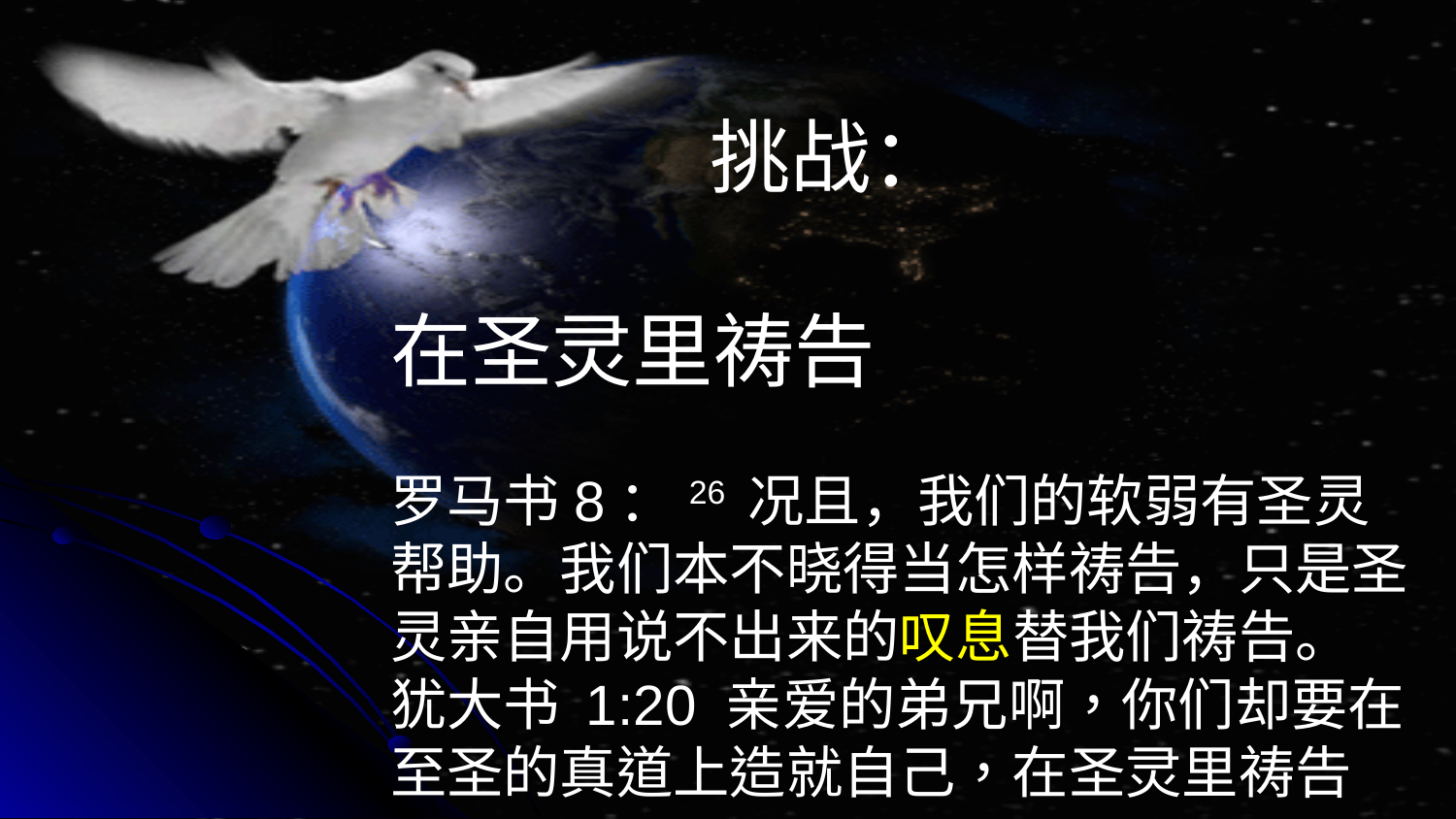

挑战：

在圣灵里祷告

罗马书8：26 况且，我们的软弱有圣灵帮助。我们本不晓得当怎样祷告，只是圣灵亲自用说不出来的叹息替我们祷告。
犹大书 1:20 亲爱的弟兄啊，你们却要在至圣的真道上造就自己，在圣灵里祷告